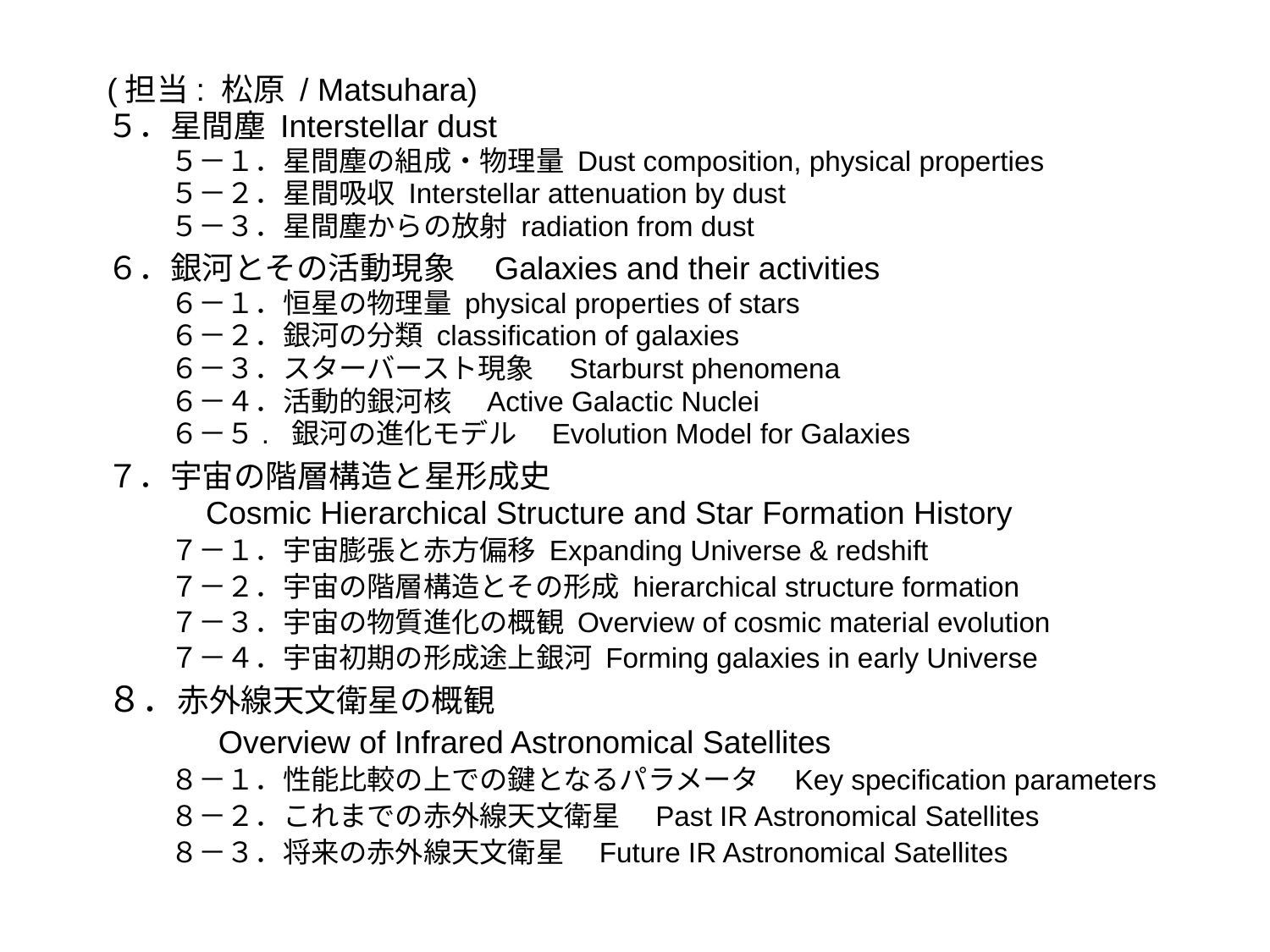

(担当: 松原 / Matsuhara)
５．星間塵 Interstellar dust
５－１．星間塵の組成・物理量 Dust composition, physical properties
５－２．星間吸収 Interstellar attenuation by dust
５－３．星間塵からの放射 radiation from dust
６．銀河とその活動現象　Galaxies and their activities
６－１．恒星の物理量 physical properties of stars
６－２．銀河の分類 classification of galaxies
６－３．スターバースト現象　Starburst phenomena
６－４．活動的銀河核　Active Galactic Nuclei
６－５.  銀河の進化モデル　Evolution Model for Galaxies
７．宇宙の階層構造と星形成史
Cosmic Hierarchical Structure and Star Formation History
７－１．宇宙膨張と赤方偏移 Expanding Universe & redshift
７－２．宇宙の階層構造とその形成 hierarchical structure formation
７－３．宇宙の物質進化の概観 Overview of cosmic material evolution
７－４．宇宙初期の形成途上銀河 Forming galaxies in early Universe
８．赤外線天文衛星の概観
Overview of Infrared Astronomical Satellites
８－１．性能比較の上での鍵となるパラメータ　Key specification parameters
８－２．これまでの赤外線天文衛星　Past IR Astronomical Satellites
８－３．将来の赤外線天文衛星　Future IR Astronomical Satellites